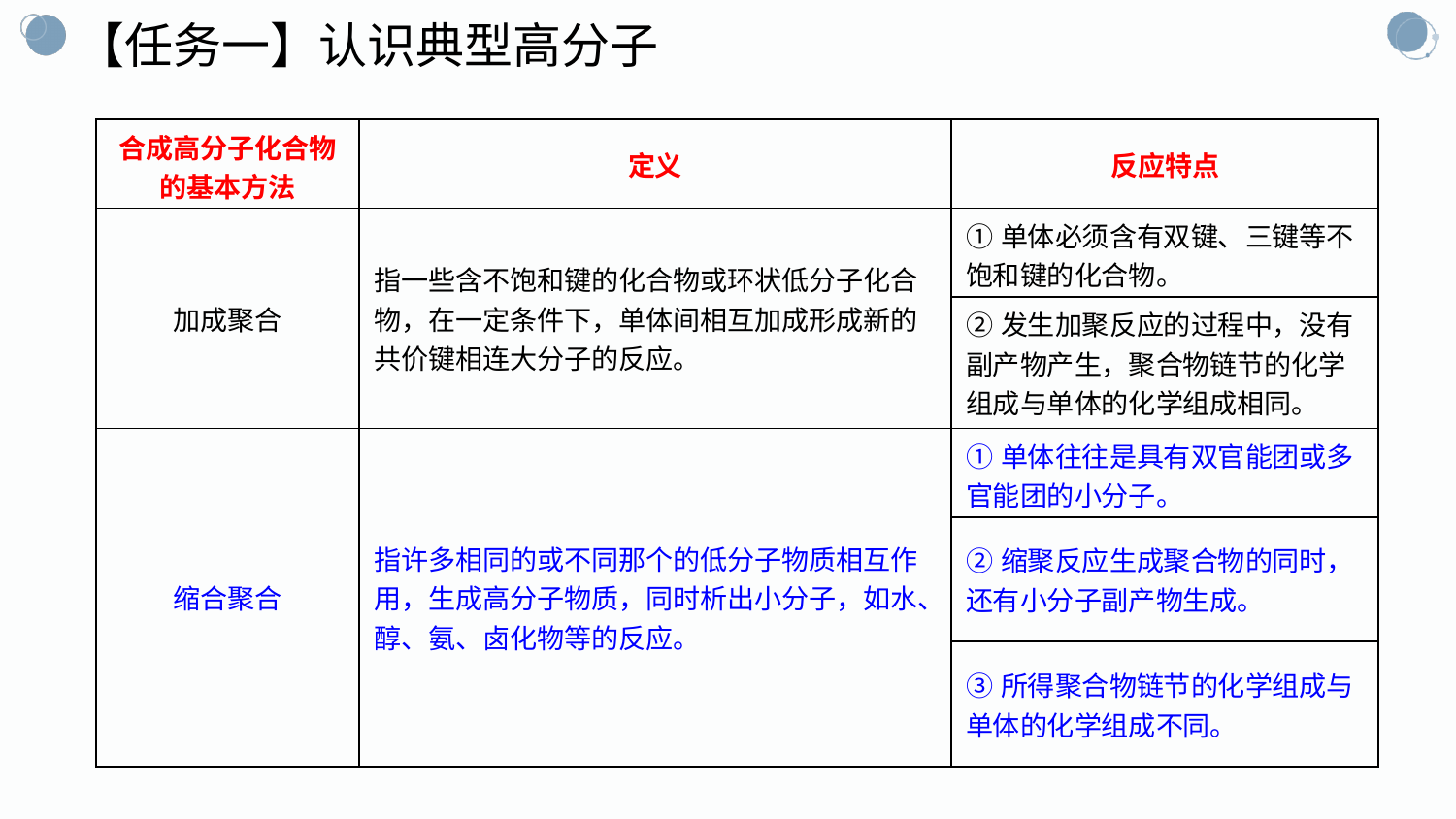

【任务一】认识典型高分子
| 合成高分子化合物的基本方法 | 定义 | 反应特点 |
| --- | --- | --- |
| 加成聚合 | 指一些含不饱和键的化合物或环状低分子化合物，在一定条件下，单体间相互加成形成新的共价键相连大分子的反应。 | ①单体必须含有双键、三键等不饱和键的化合物。 |
|  |  | ②发生加聚反应的过程中，没有副产物产生，聚合物链节的化学组成与单体的化学组成相同。 |
| 缩合聚合 | 指许多相同的或不同那个的低分子物质相互作用，生成高分子物质，同时析出小分子，如水、醇、氨、卤化物等的反应。 | ①单体往往是具有双官能团或多官能团的小分子。 |
|  |  | ②缩聚反应生成聚合物的同时，还有小分子副产物生成。 |
|  |  | ③所得聚合物链节的化学组成与单体的化学组成不同。 |